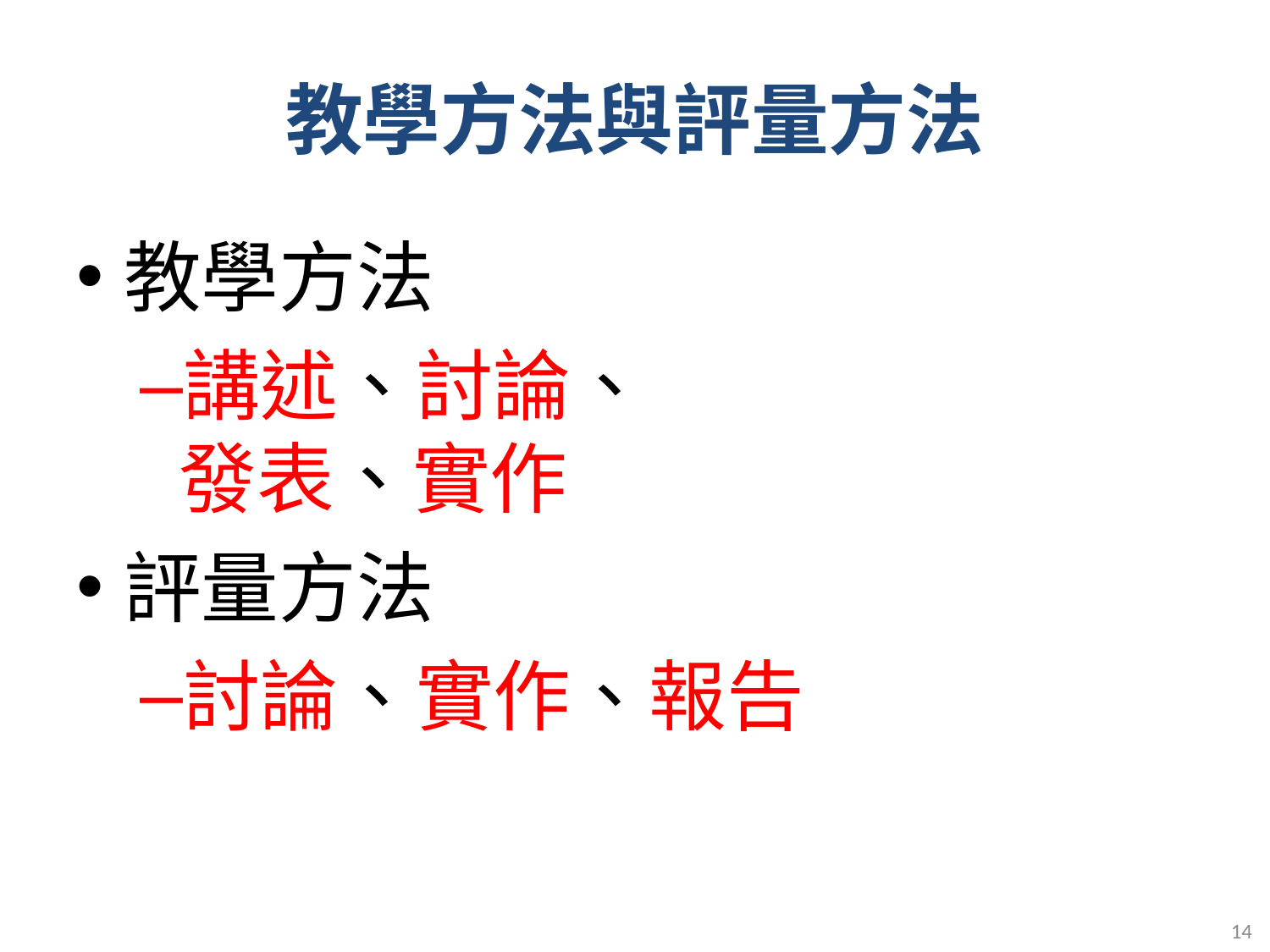

# 教學方法與評量方法
教學方法
講述、討論、
發表、實作
評量方法
討論、實作、報告
14